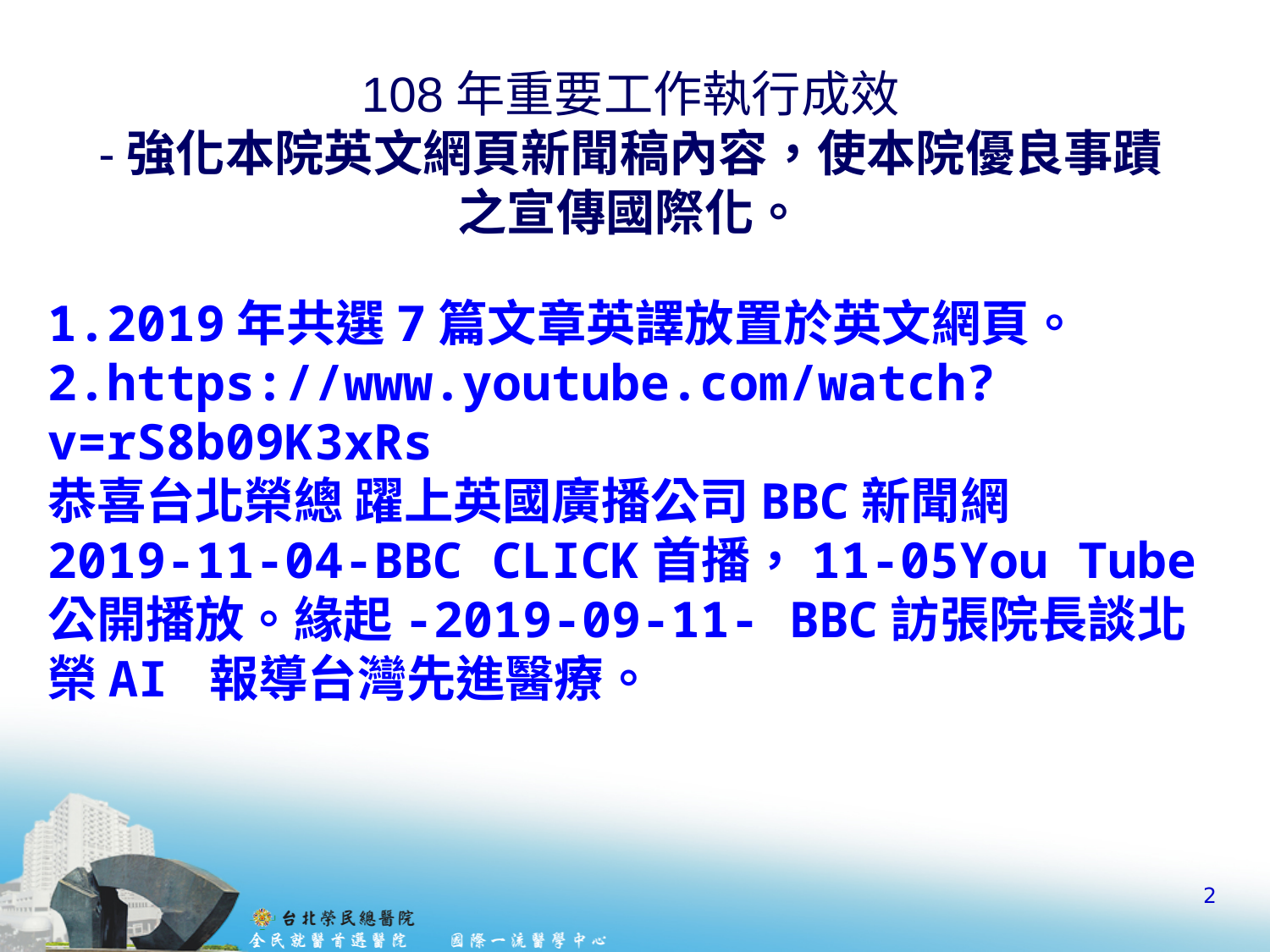

108年重要工作執行成效
-強化本院英文網頁新聞稿內容，使本院優良事蹟之宣傳國際化。
1.2019年共選7篇文章英譯放置於英文網頁。
2.https://www.youtube.com/watch?v=rS8b09K3xRs
恭喜台北榮總 躍上英國廣播公司BBC新聞網
2019-11-04-BBC CLICK首播，11-05You Tube公開播放。緣起-2019-09-11- BBC訪張院長談北榮AI 報導台灣先進醫療。
2